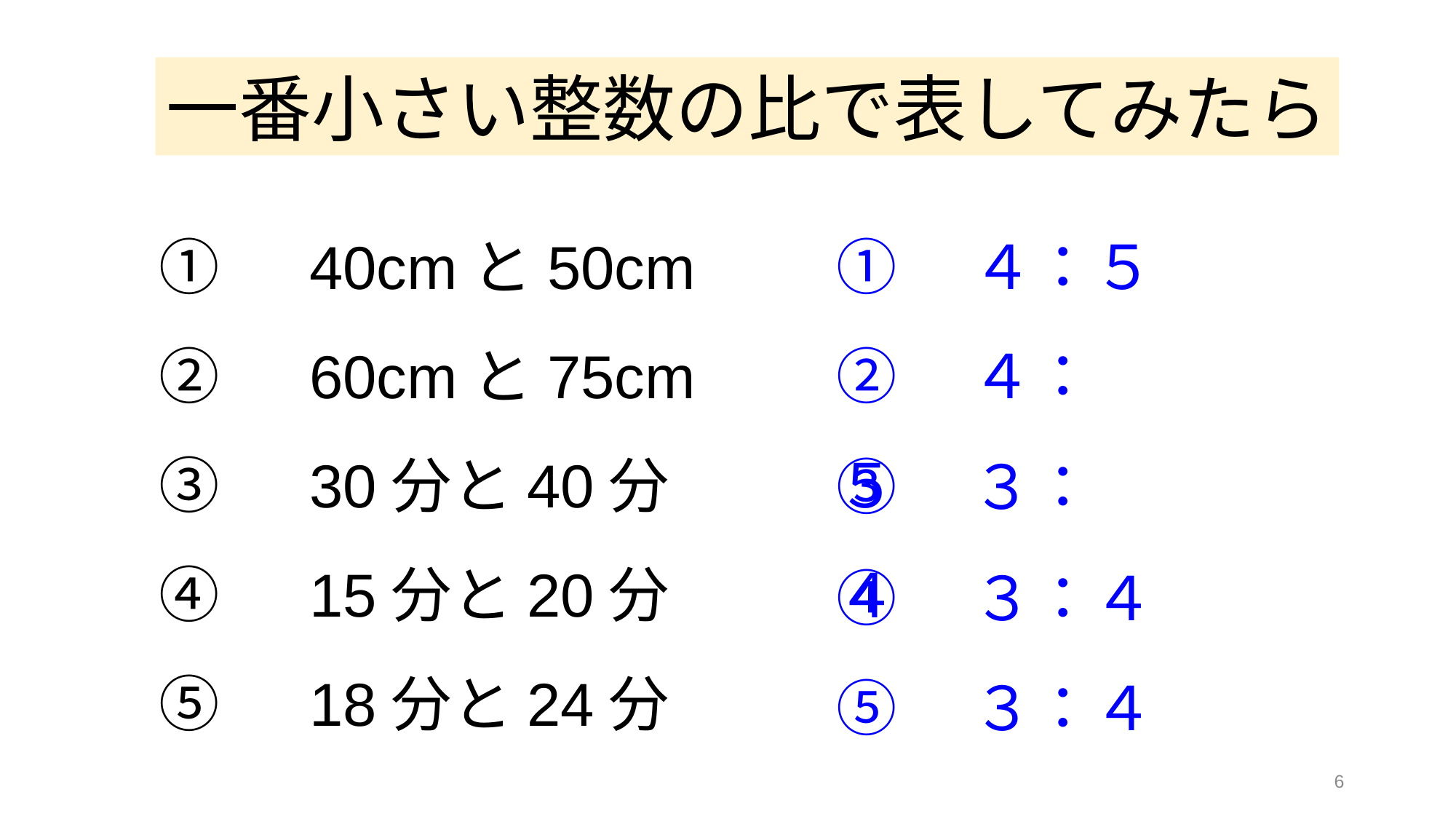

一番小さい整数の比で表してみたら
①　40cmと50cm
②　60cmと75cm
③　30分と40分
④　15分と20分
⑤　18分と24分
①　４：５
②　４：５
③　３：４
④　３：４
⑤　３：４
6